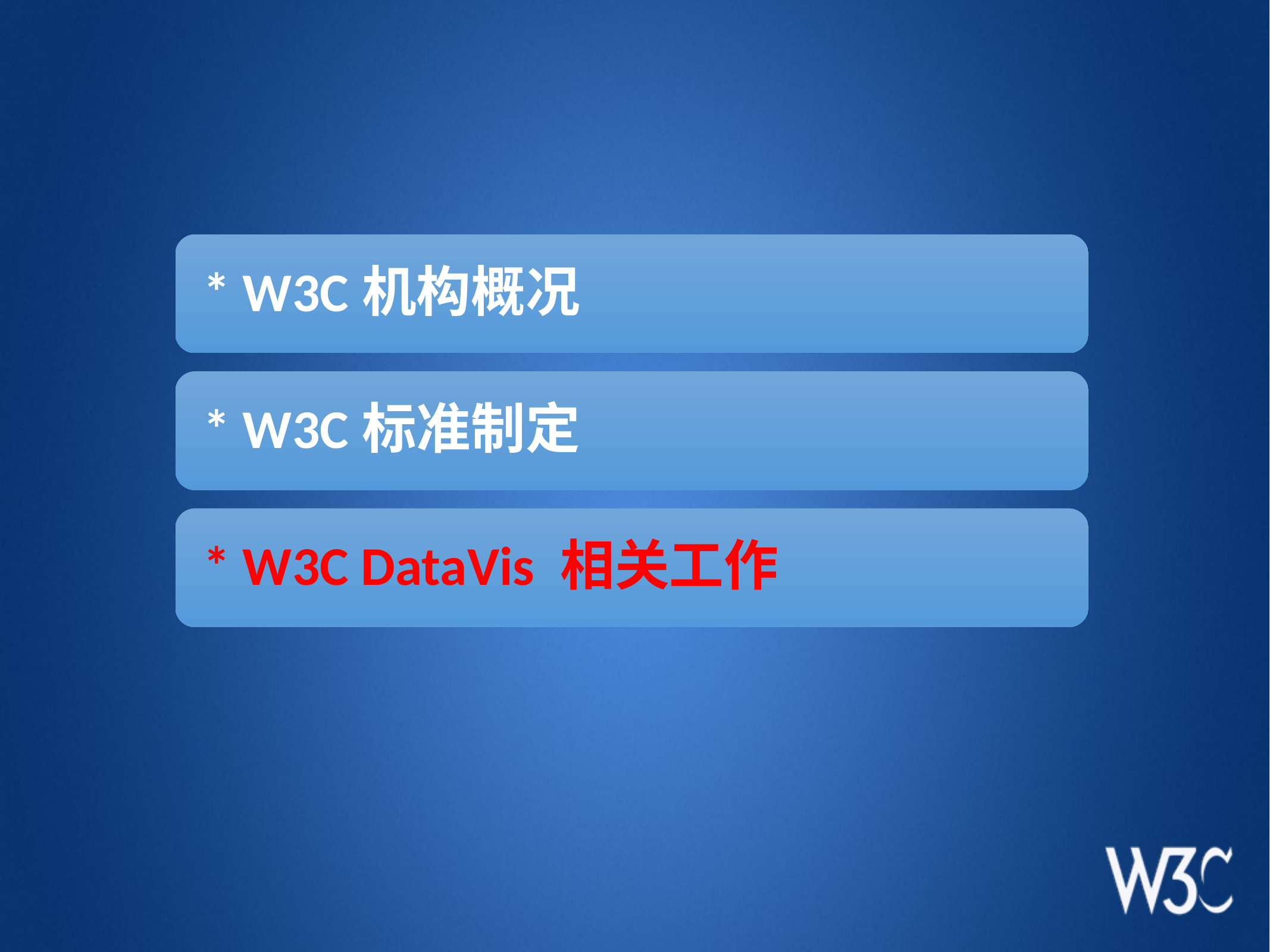

* W3C机构概况
* W3C标准制定
* W3C DataVis 相关工作